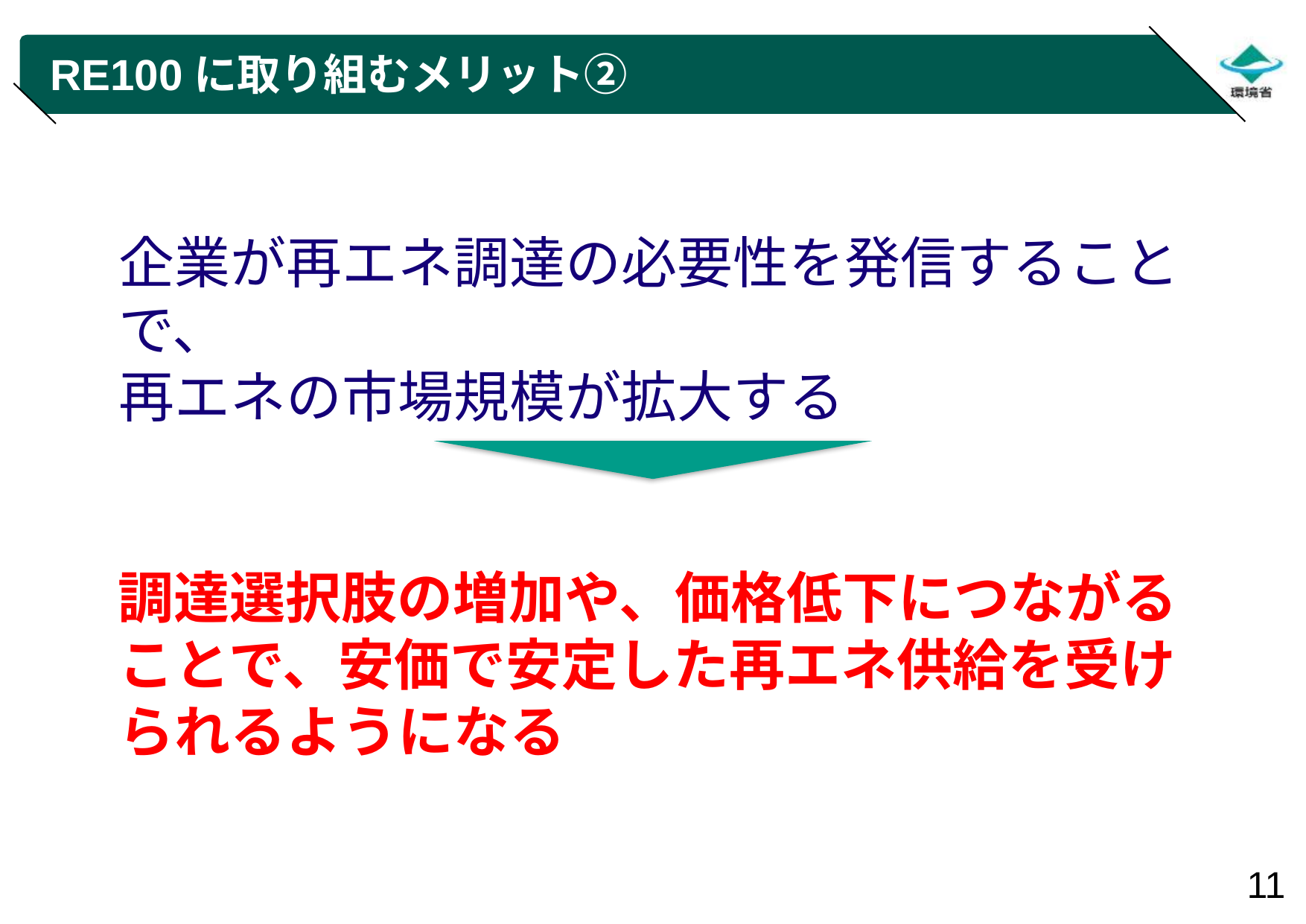

# RE100に取り組むメリット②
企業が再エネ調達の必要性を発信することで、
再エネの市場規模が拡大する

調達選択肢の増加や、価格低下につながることで、安価で安定した再エネ供給を受けられるようになる